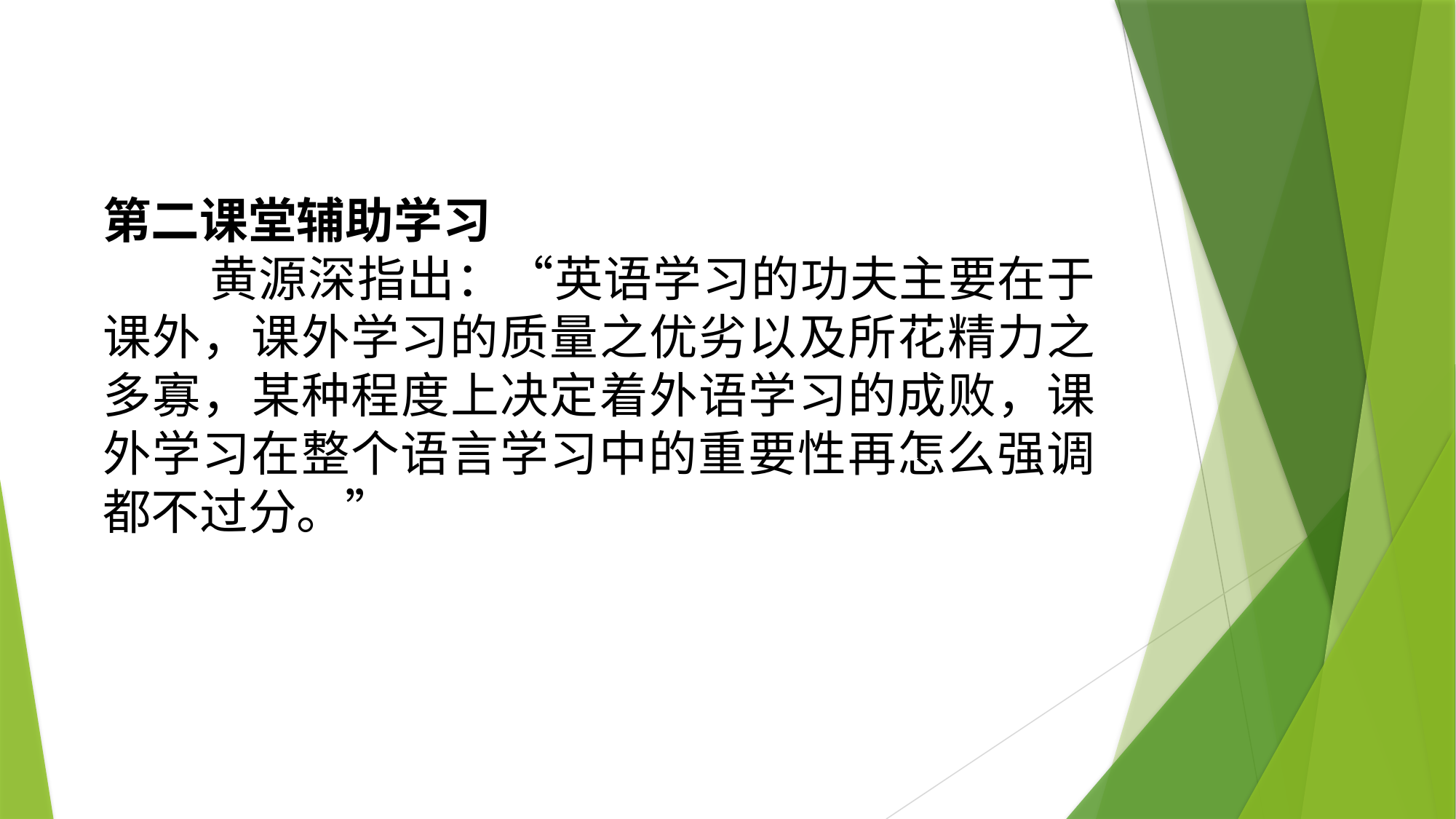

第二课堂辅助学习
    黄源深指出：“英语学习的功夫主要在于课外，课外学习的质量之优劣以及所花精力之多寡，某种程度上决定着外语学习的成败，课外学习在整个语言学习中的重要性再怎么强调都不过分。”